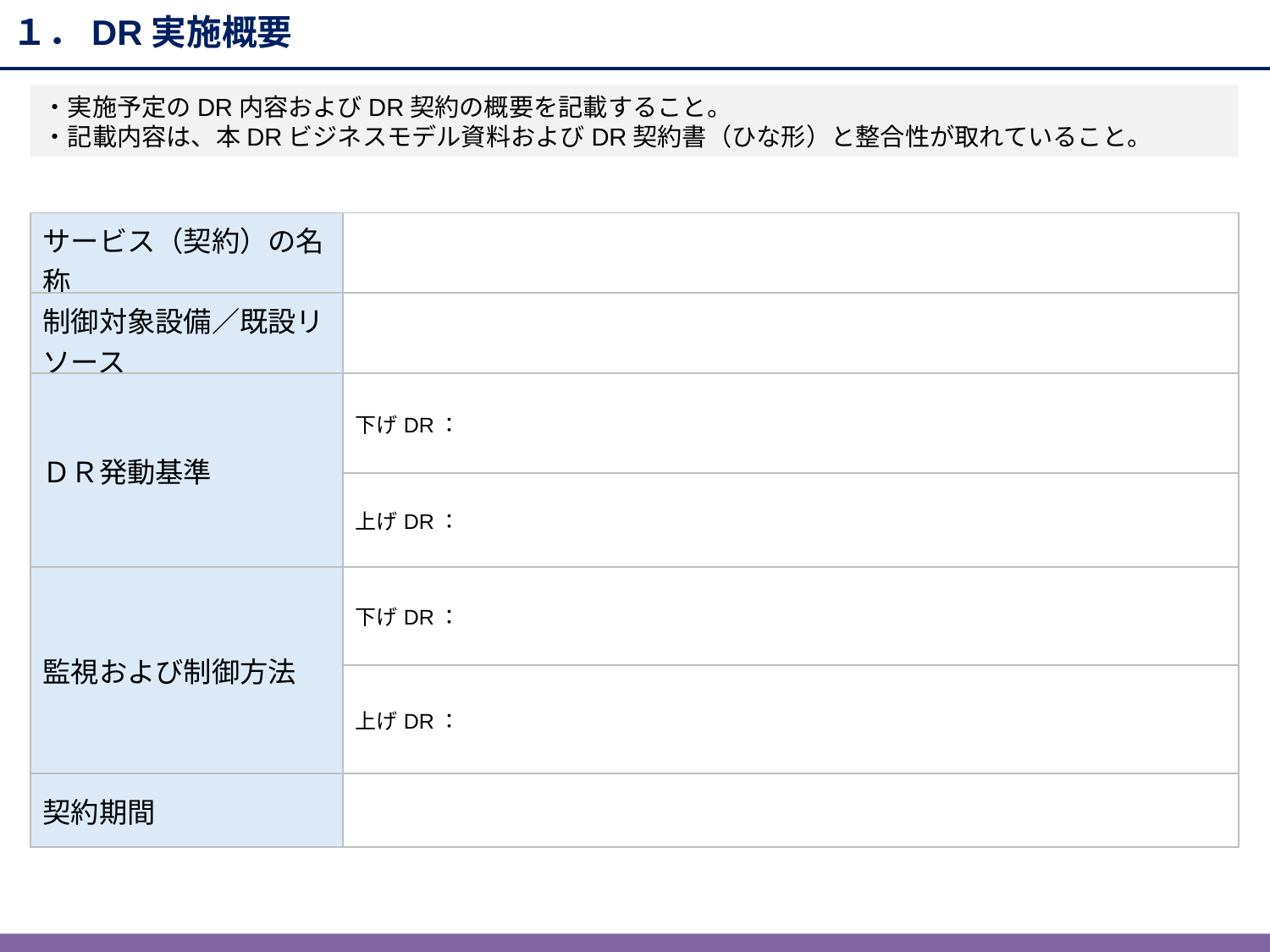

１．DR実施概要
・実施予定のDR内容およびDR契約の概要を記載すること。
・記載内容は、本DRビジネスモデル資料およびDR契約書（ひな形）と整合性が取れていること。
| サービス（契約）の名称 |  |
| --- | --- |
| 制御対象設備／既設リソース |  |
| ＤＲ発動基準 | 下げDR： |
|  | 上げDR： |
| 監視および制御方法 | 下げDR： |
|  | 上げDR： |
| 契約期間 |  |